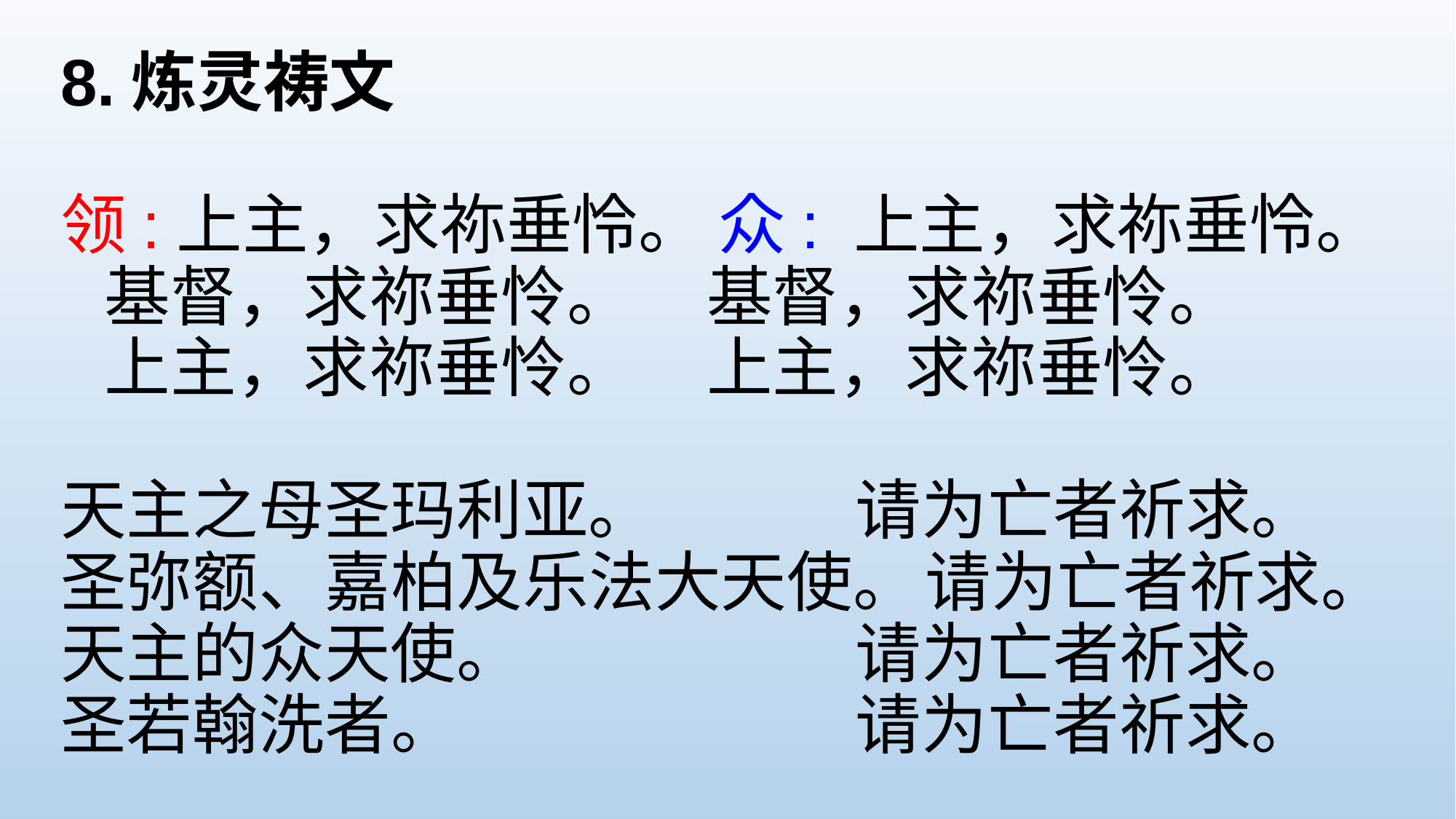

# 8.炼灵祷文 领:上主，求祢垂怜。 众: 上主，求祢垂怜。    基督，求祢垂怜。     基督，求祢垂怜。    上主，求祢垂怜。     上主，求祢垂怜。 天主之母圣玛利亚。		请为亡者祈求。 圣弥额、嘉柏及乐法大天使。		请为亡者祈求。 天主的众天使。		请为亡者祈求。 圣若翰洗者。		请为亡者祈求。